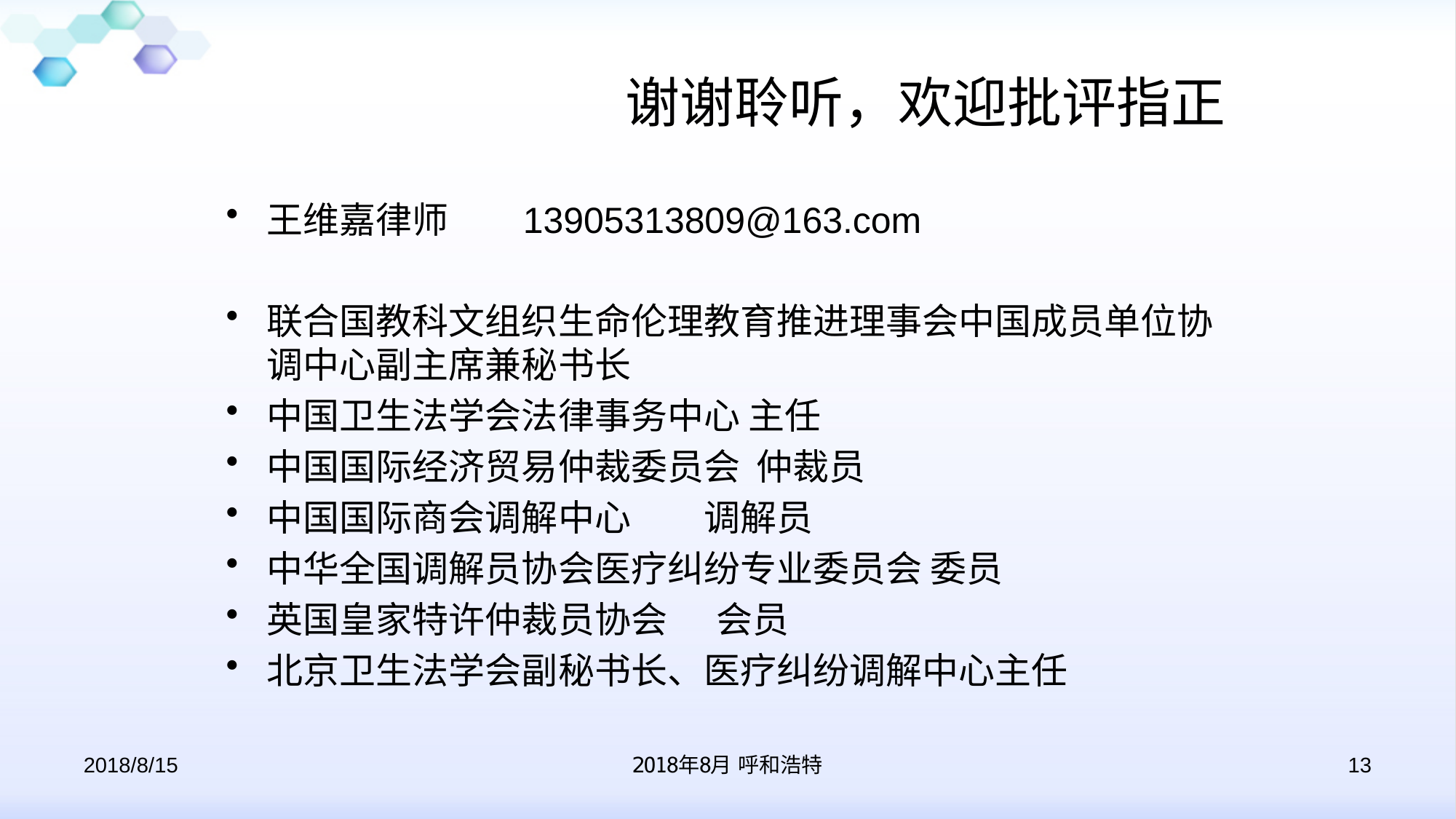

# 谢谢聆听，欢迎批评指正
王维嘉律师        13905313809@163.com

联合国教科文组织生命伦理教育推进理事会中国成员单位协调中心副主席兼秘书长
中国卫生法学会法律事务中心 主任
中国国际经济贸易仲裁委员会  仲裁员
中国国际商会调解中心         调解员
中华全国调解员协会医疗纠纷专业委员会 委员
英国皇家特许仲裁员协会      会员
北京卫生法学会副秘书长、医疗纠纷调解中心主任
2018/8/15
2018年8月 呼和浩特
13